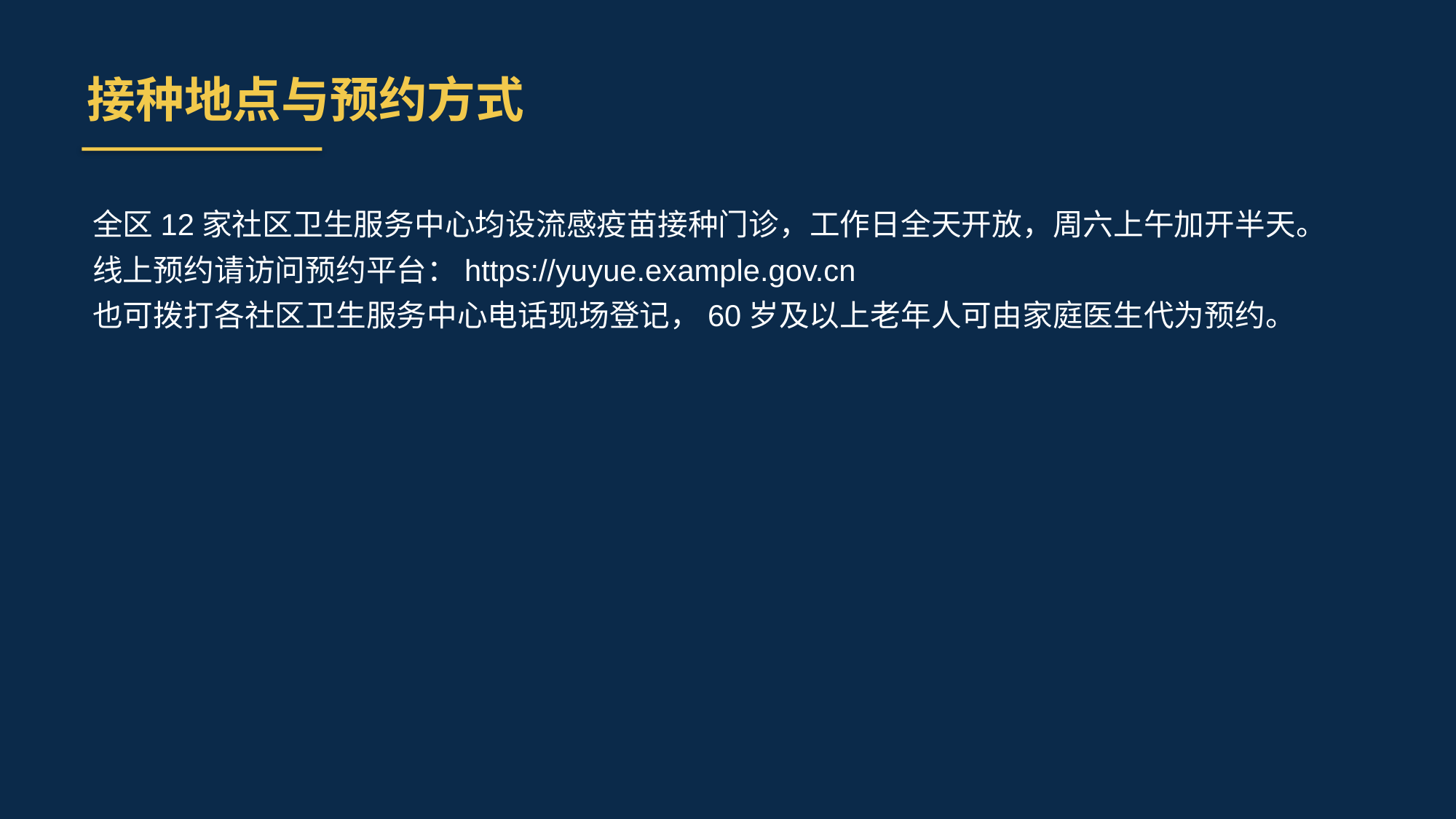

接种地点与预约方式

全区12家社区卫生服务中心均设流感疫苗接种门诊，工作日全天开放，周六上午加开半天。
线上预约请访问预约平台：https://yuyue.example.gov.cn
也可拨打各社区卫生服务中心电话现场登记，60岁及以上老年人可由家庭医生代为预约。